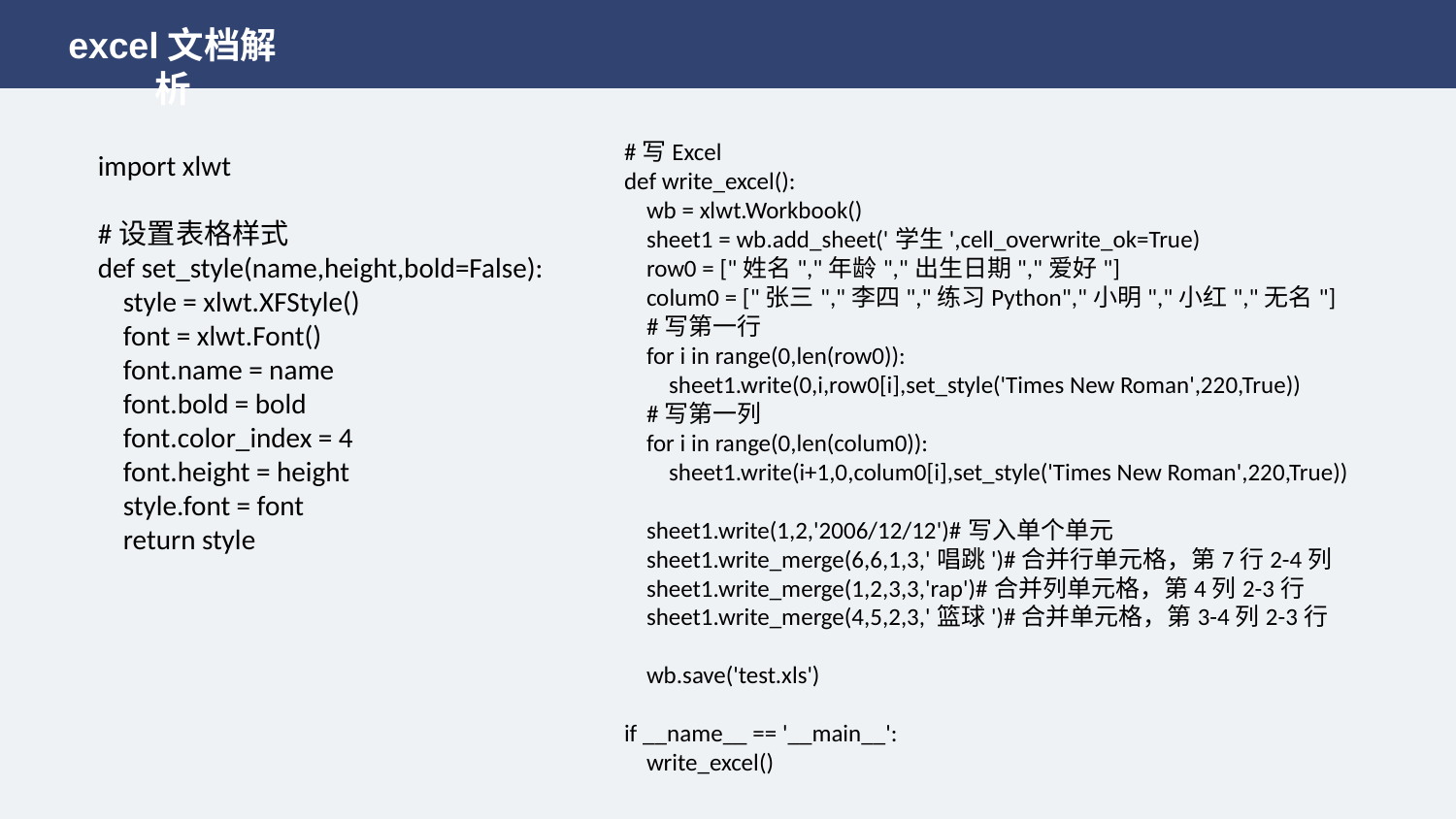

excel文档解析

#写Excel
def write_excel():
    wb = xlwt.Workbook()
    sheet1 = wb.add_sheet('学生',cell_overwrite_ok=True)
    row0 = ["姓名","年龄","出生日期","爱好"]
    colum0 = ["张三","李四","练习Python","小明","小红","无名"]
    #写第一行
    for i in range(0,len(row0)):
        sheet1.write(0,i,row0[i],set_style('Times New Roman',220,True))
    #写第一列
    for i in range(0,len(colum0)):
        sheet1.write(i+1,0,colum0[i],set_style('Times New Roman',220,True))

    sheet1.write(1,2,'2006/12/12')#写入单个单元
    sheet1.write_merge(6,6,1,3,'唱跳')#合并行单元格，第7行2-4列
    sheet1.write_merge(1,2,3,3,'rap')#合并列单元格，第4列2-3行
    sheet1.write_merge(4,5,2,3,'篮球')#合并单元格，第3-4列2-3行

    wb.save('test.xls')

if __name__ == '__main__':
    write_excel()
import xlwt

#设置表格样式
def set_style(name,height,bold=False):
    style = xlwt.XFStyle()
    font = xlwt.Font()
    font.name = name
    font.bold = bold
    font.color_index = 4
    font.height = height
    style.font = font
    return style